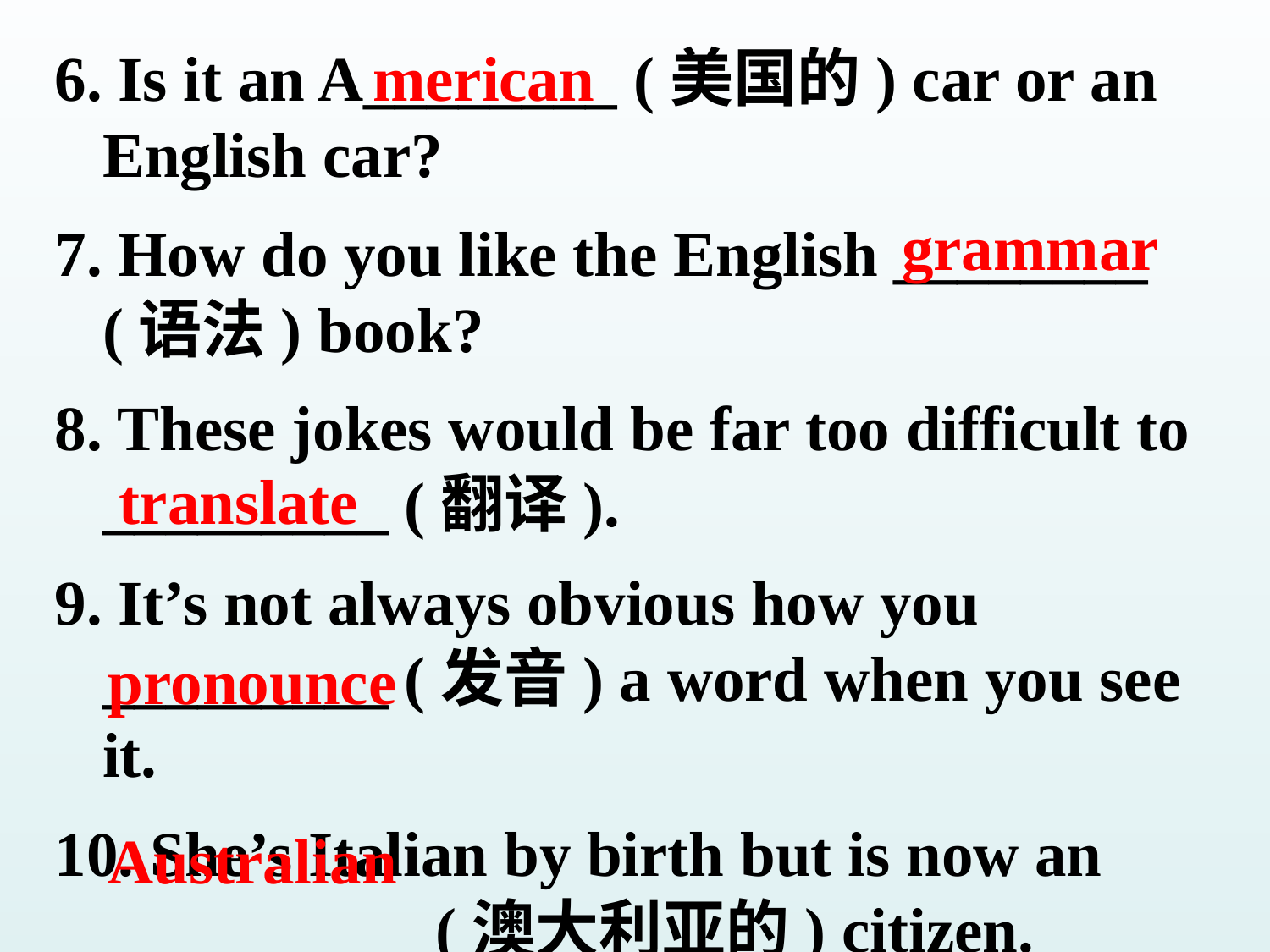

6. Is it an A________ (美国的) car or an English car?
7. How do you like the English ________ (语法) book?
8. These jokes would be far too difficult to _________ (翻译).
9. It’s not always obvious how you  _________ (发音) a word when you see it.
10. She’s Italian by birth but is now an __________ (澳大利亚的) citizen.
merican
grammar
translate
pronounce
Australian